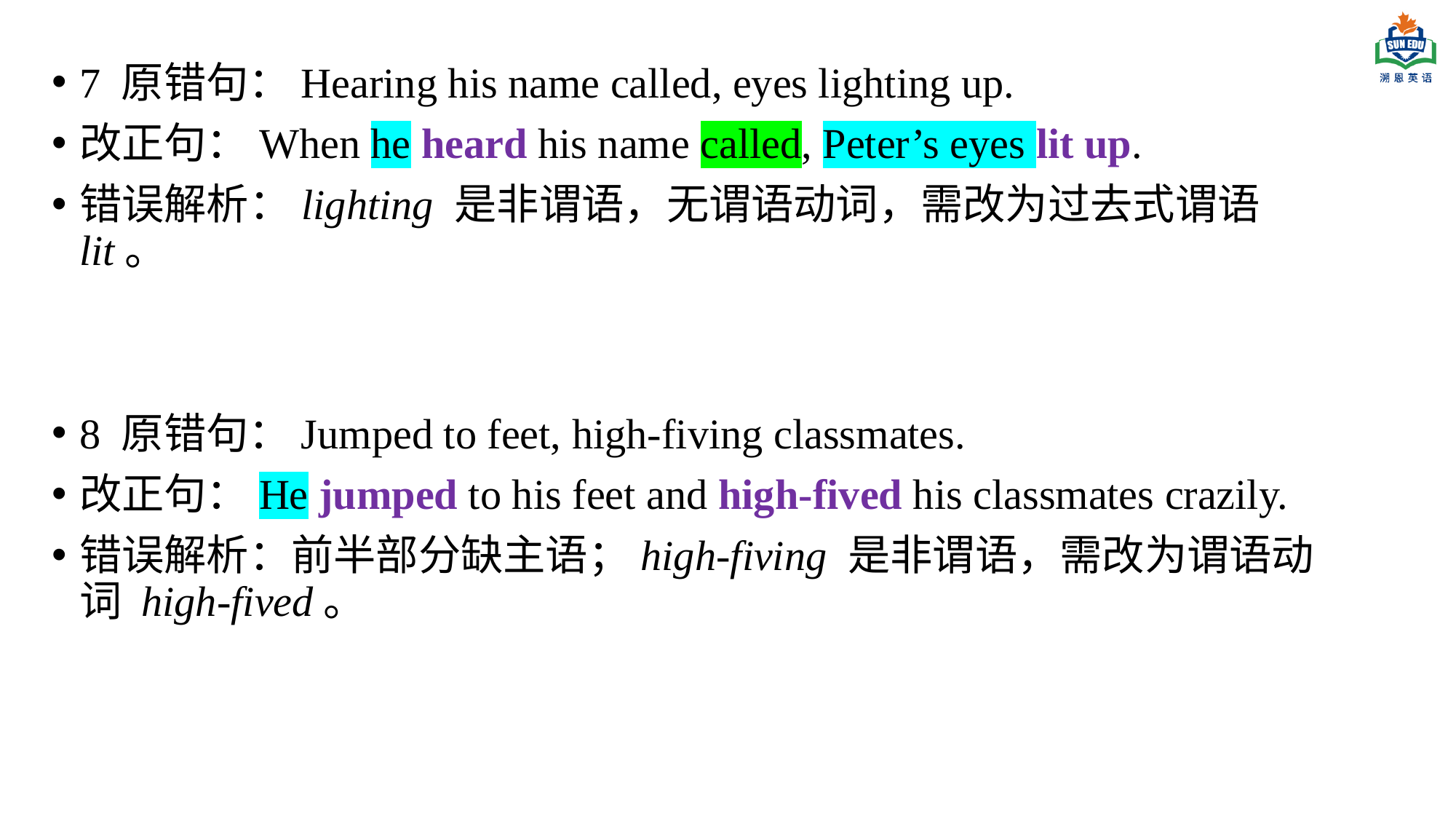

7 原错句：Hearing his name called, eyes lighting up.
改正句：When he heard his name called, Peter’s eyes lit up.
错误解析：lighting 是非谓语，无谓语动词，需改为过去式谓语 lit。

8 原错句：Jumped to feet, high-fiving classmates.
改正句：He jumped to his feet and high-fived his classmates crazily.
错误解析：前半部分缺主语；high-fiving 是非谓语，需改为谓语动词 high-fived。